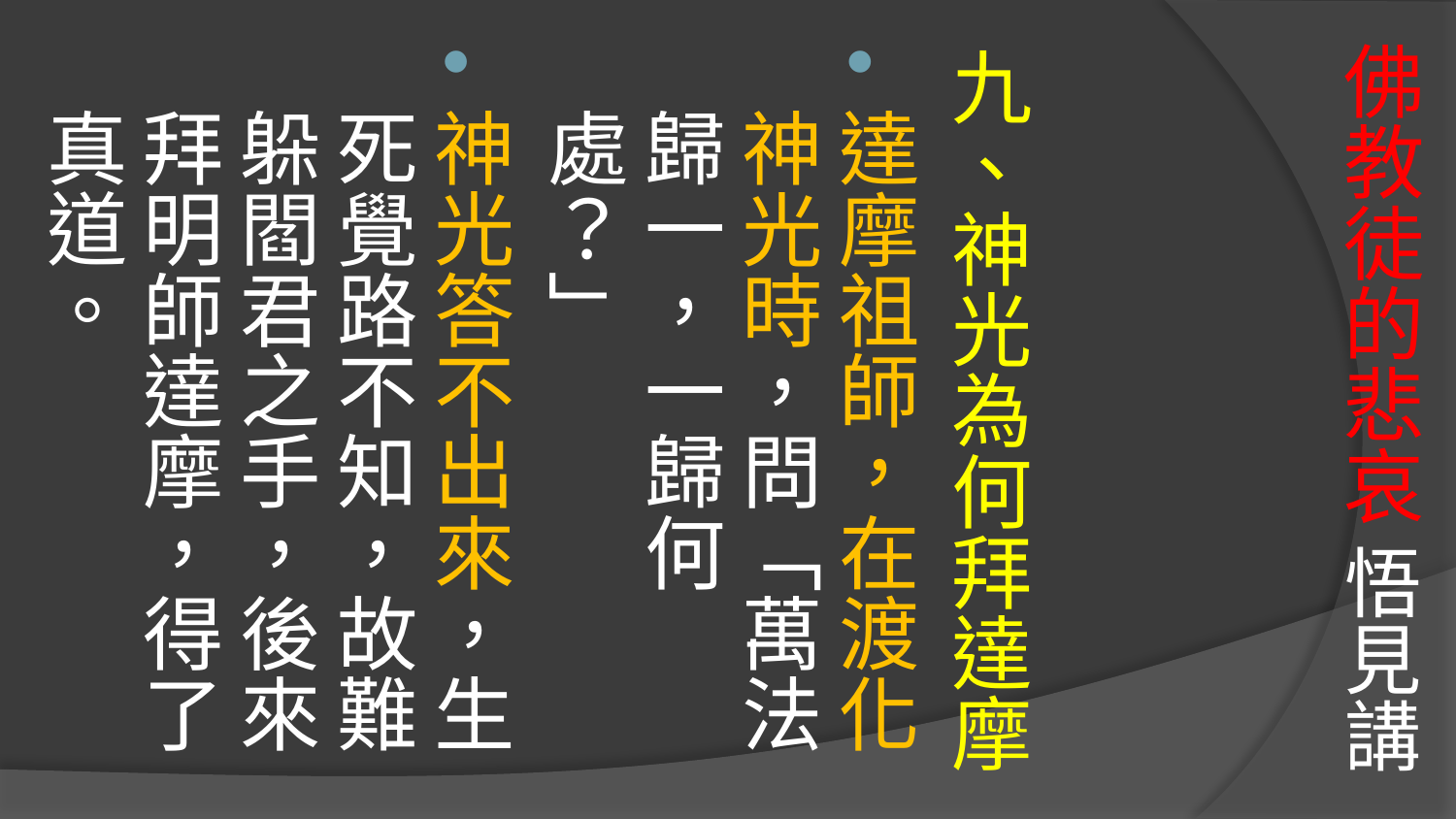

# 佛教徒的悲哀 悟見講
九、神光為何拜達摩
達摩祖師，在渡化神光時，問「萬法歸一，一歸何處？」
神光答不出來，生死覺路不知，故難躲閻君之手，後來拜明師達摩，得了真道。